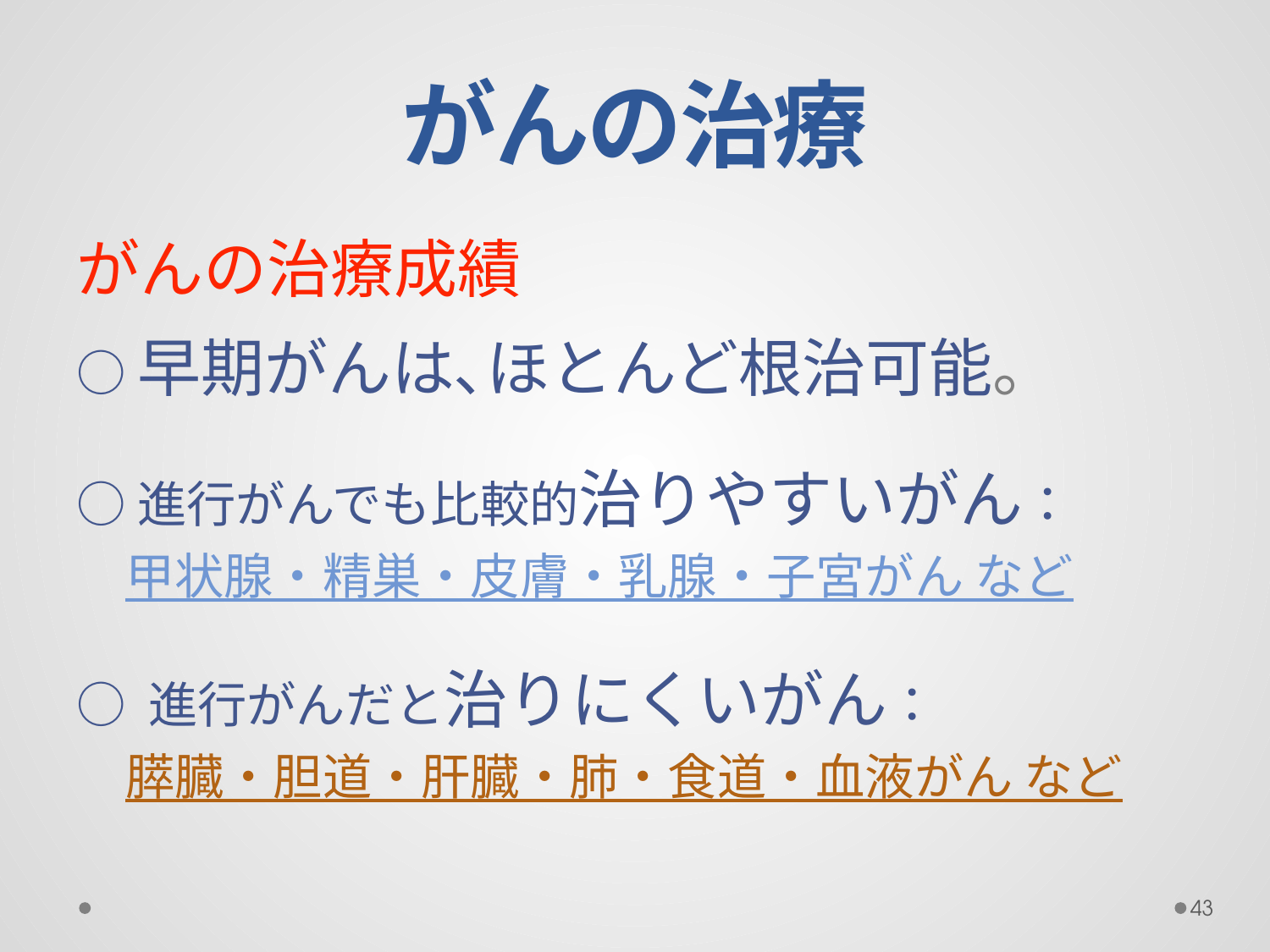

# がんの治療
がんの治療成績
○早期がんは､ほとんど根治可能。
○進行がんでも比較的治りやすいがん：
　甲状腺・精巣・皮膚・乳腺・子宮がん など
○ 進行がんだと治りにくいがん：
　膵臓・胆道・肝臓・肺・食道・血液がん など
43